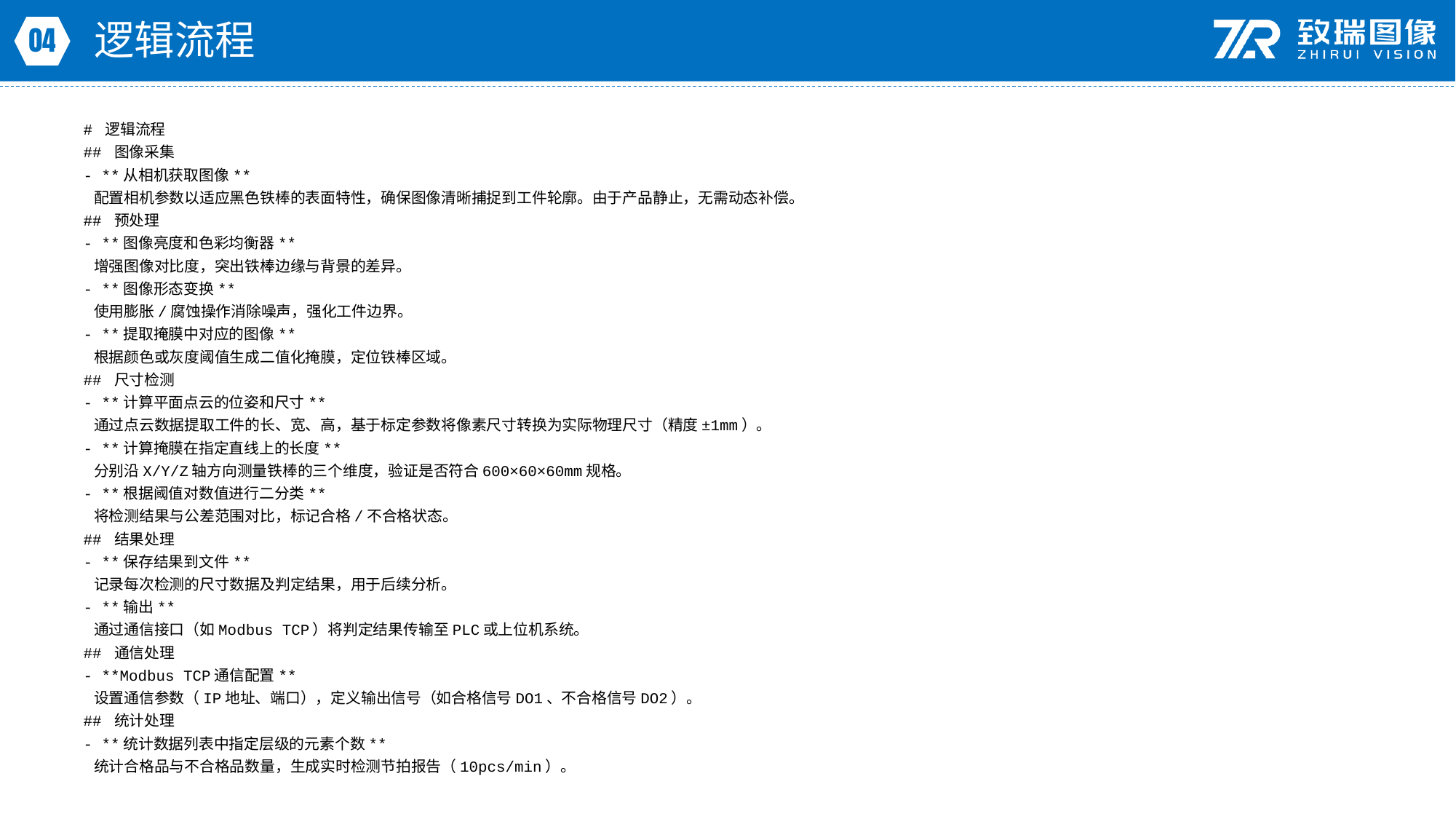

逻辑流程
04

# 逻辑流程
## 图像采集
- **从相机获取图像**
  配置相机参数以适应黑色铁棒的表面特性，确保图像清晰捕捉到工件轮廓。由于产品静止，无需动态补偿。
## 预处理
- **图像亮度和色彩均衡器**
  增强图像对比度，突出铁棒边缘与背景的差异。
- **图像形态变换**
  使用膨胀/腐蚀操作消除噪声，强化工件边界。
- **提取掩膜中对应的图像**
  根据颜色或灰度阈值生成二值化掩膜，定位铁棒区域。
## 尺寸检测
- **计算平面点云的位姿和尺寸**
  通过点云数据提取工件的长、宽、高，基于标定参数将像素尺寸转换为实际物理尺寸（精度±1mm）。
- **计算掩膜在指定直线上的长度**
  分别沿X/Y/Z轴方向测量铁棒的三个维度，验证是否符合600×60×60mm规格。
- **根据阈值对数值进行二分类**
  将检测结果与公差范围对比，标记合格/不合格状态。
## 结果处理
- **保存结果到文件**
  记录每次检测的尺寸数据及判定结果，用于后续分析。
- **输出**
  通过通信接口（如Modbus TCP）将判定结果传输至PLC或上位机系统。
## 通信处理
- **Modbus TCP通信配置**
  设置通信参数（IP地址、端口），定义输出信号（如合格信号DO1、不合格信号DO2）。
## 统计处理
- **统计数据列表中指定层级的元素个数**
  统计合格品与不合格品数量，生成实时检测节拍报告（10pcs/min）。